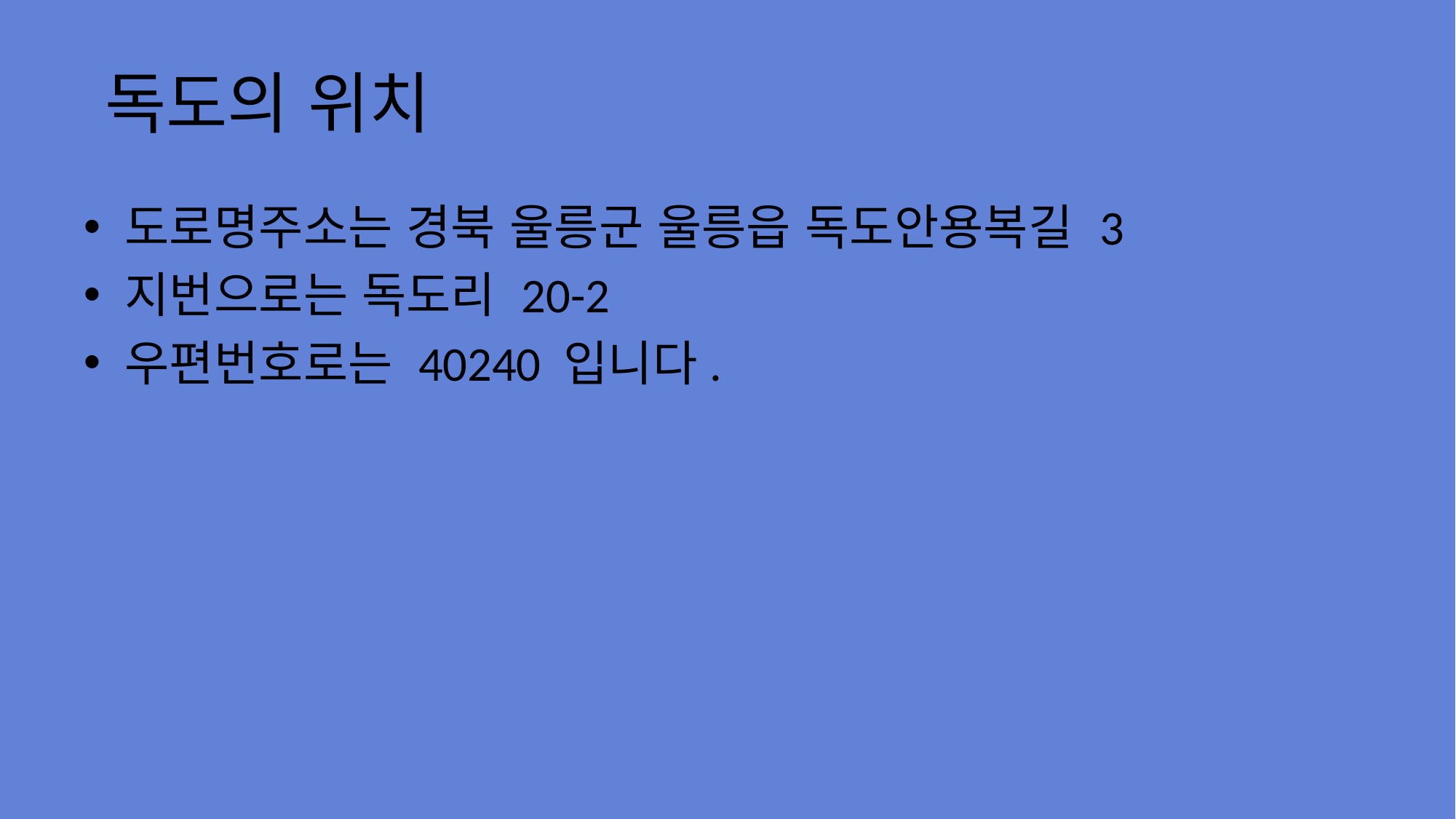

# 독도의 위치
도로명주소는 경북 울릉군 울릉읍 독도안용복길 3
지번으로는 독도리 20-2
우편번호로는 40240 입니다.